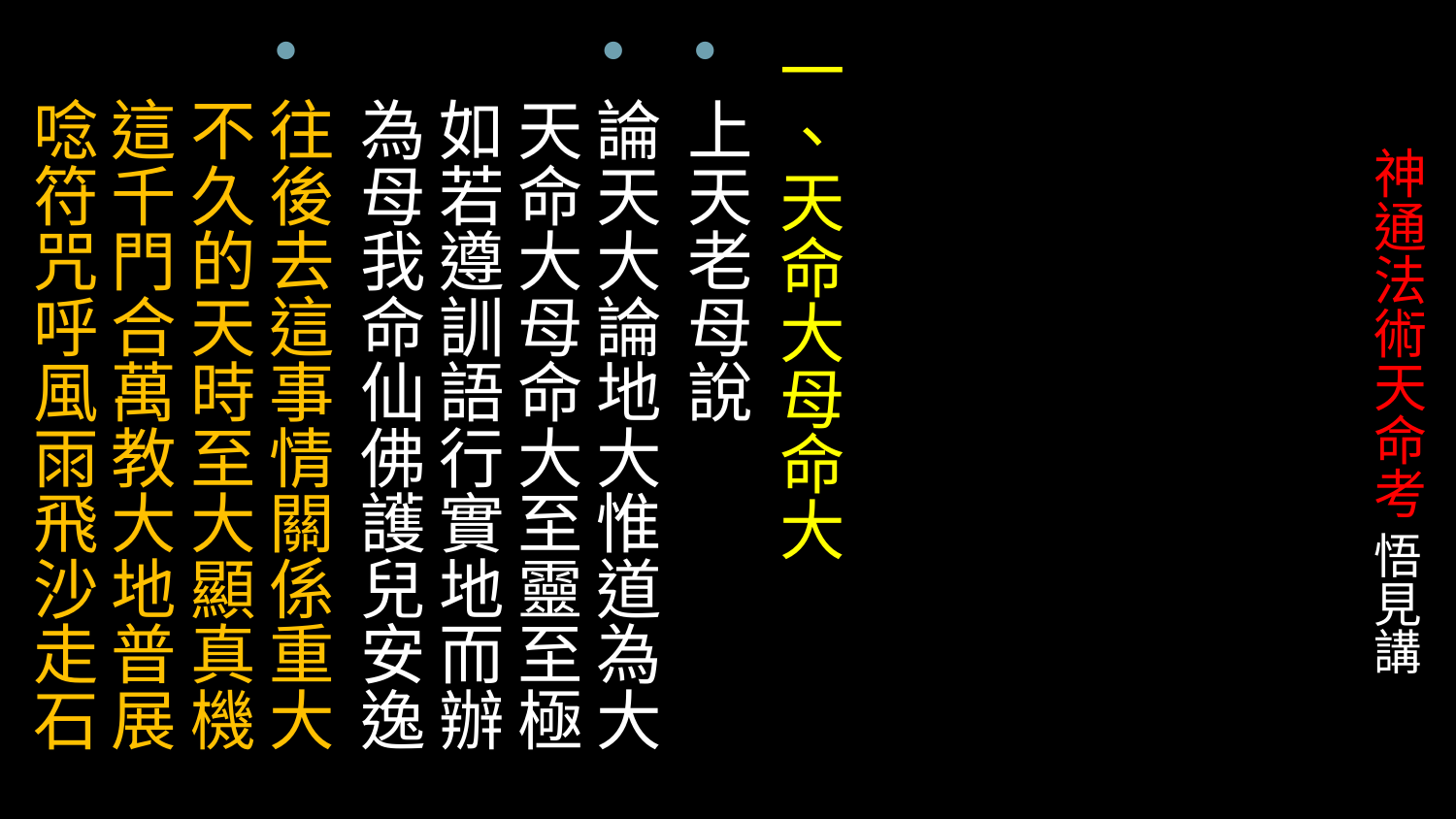

一、天命大母命大
上天老母說
論天大論地大惟道為大
天命大母命大至靈至極
如若遵訓語行實地而辦
為母我命仙佛護兒安逸
往後去這事情關係重大
不久的天時至大顯真機
這千門合萬教大地普展
唸符咒呼風雨飛沙走石
# 神通法術天命考 悟見講